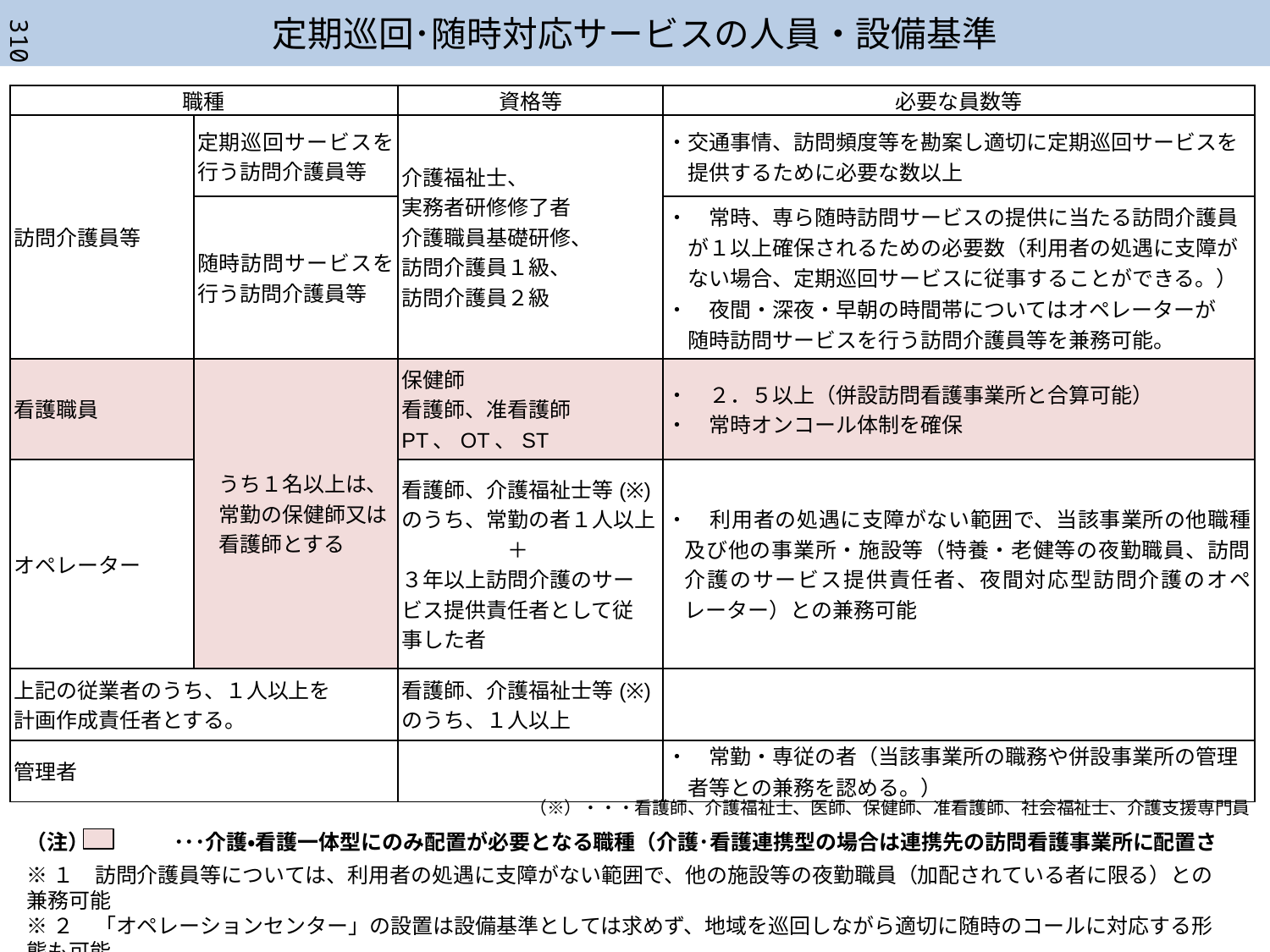

定期巡回･随時対応サービスの人員・設備基準
310
| 職種 |  | 資格等 | 必要な員数等 |
| --- | --- | --- | --- |
| 訪問介護員等 | 定期巡回サービスを行う訪問介護員等 | 介護福祉士、 実務者研修修了者 介護職員基礎研修、 訪問介護員１級、 訪問介護員２級 | ・交通事情、訪問頻度等を勘案し適切に定期巡回サービスを 　提供するために必要な数以上 |
|  | 随時訪問サービスを行う訪問介護員等 |  | ・　常時、専ら随時訪問サービスの提供に当たる訪問介護員 　が１以上確保されるための必要数（利用者の処遇に支障が 　ない場合、定期巡回サービスに従事することができる。） ・　夜間・深夜・早朝の時間帯についてはオペレーターが 　随時訪問サービスを行う訪問介護員等を兼務可能。 |
| 看護職員 | うち１名以上は、 　常勤の保健師又は 　看護師とする | 保健師 看護師、准看護師 PT、OT、ST | ・　２．５以上（併設訪問看護事業所と合算可能） ・　常時オンコール体制を確保 |
| オペレーター |  | 看護師、介護福祉士等(※) のうち、常勤の者１人以上 　　　　　＋ ３年以上訪問介護のサー ビス提供責任者として従 事した者 | ・　利用者の処遇に支障がない範囲で、当該事業所の他職種及び他の事業所・施設等（特養・老健等の夜勤職員、訪問介護のサービス提供責任者、夜間対応型訪問介護のオペレーター）との兼務可能 |
| 上記の従業者のうち、１人以上を 計画作成責任者とする。 |  | 看護師、介護福祉士等(※) のうち、１人以上 |  |
| 管理者 |  |  | ・　常勤・専従の者（当該事業所の職務や併設事業所の管理 　者等との兼務を認める。） |
　（※）・・・看護師、介護福祉士、医師、保健師、准看護師、社会福祉士、介護支援専門員
（注）　　　　･･･介護・看護一体型にのみ配置が必要となる職種（介護･看護連携型の場合は連携先の訪問看護事業所に配置される）

※１　訪問介護員等については、利用者の処遇に支障がない範囲で、他の施設等の夜勤職員（加配されている者に限る）との兼務可能
※２　「オペレーションセンター」の設置は設備基準としては求めず、地域を巡回しながら適切に随時のコールに対応する形態も可能
※３　利用者がコールを行う、オペレーターがコールを受ける際の機器は、一般に流通している通信機器等の活用が可能